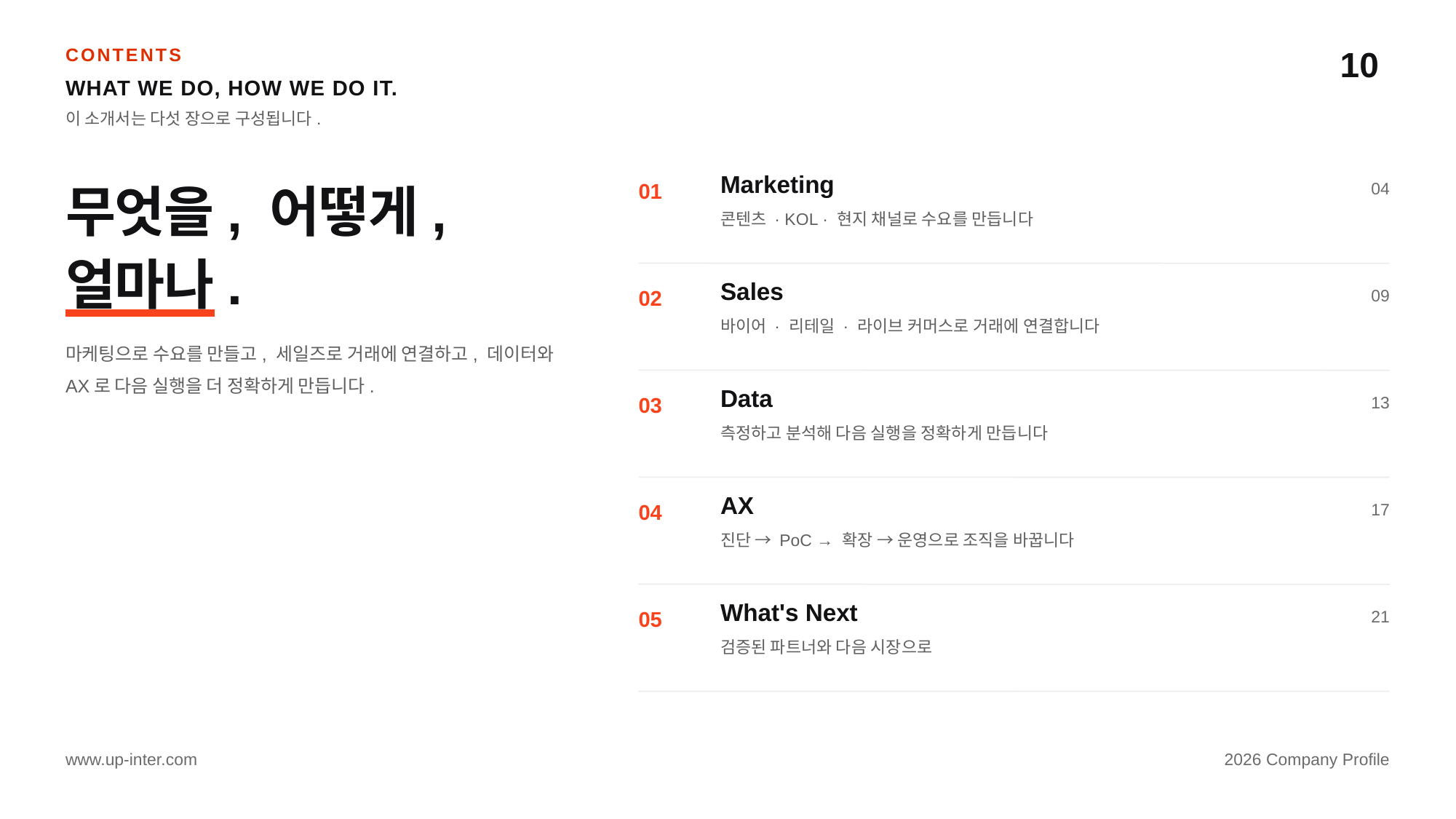

10
CONTENTS
WHAT WE DO, HOW WE DO IT.
이 소개서는 다섯 장으로 구성됩니다.
무엇을, 어떻게, 얼마나.
Marketing
01
04
콘텐츠 · KOL · 현지 채널로 수요를 만듭니다

Sales
02
09
바이어 · 리테일 · 라이브 커머스로 거래에 연결합니다
마케팅으로 수요를 만들고, 세일즈로 거래에 연결하고, 데이터와 AX로 다음 실행을 더 정확하게 만듭니다.

Data
03
13
측정하고 분석해 다음 실행을 정확하게 만듭니다

AX
04
17
진단 → PoC → 확장 → 운영으로 조직을 바꿉니다

What's Next
05
21
검증된 파트너와 다음 시장으로